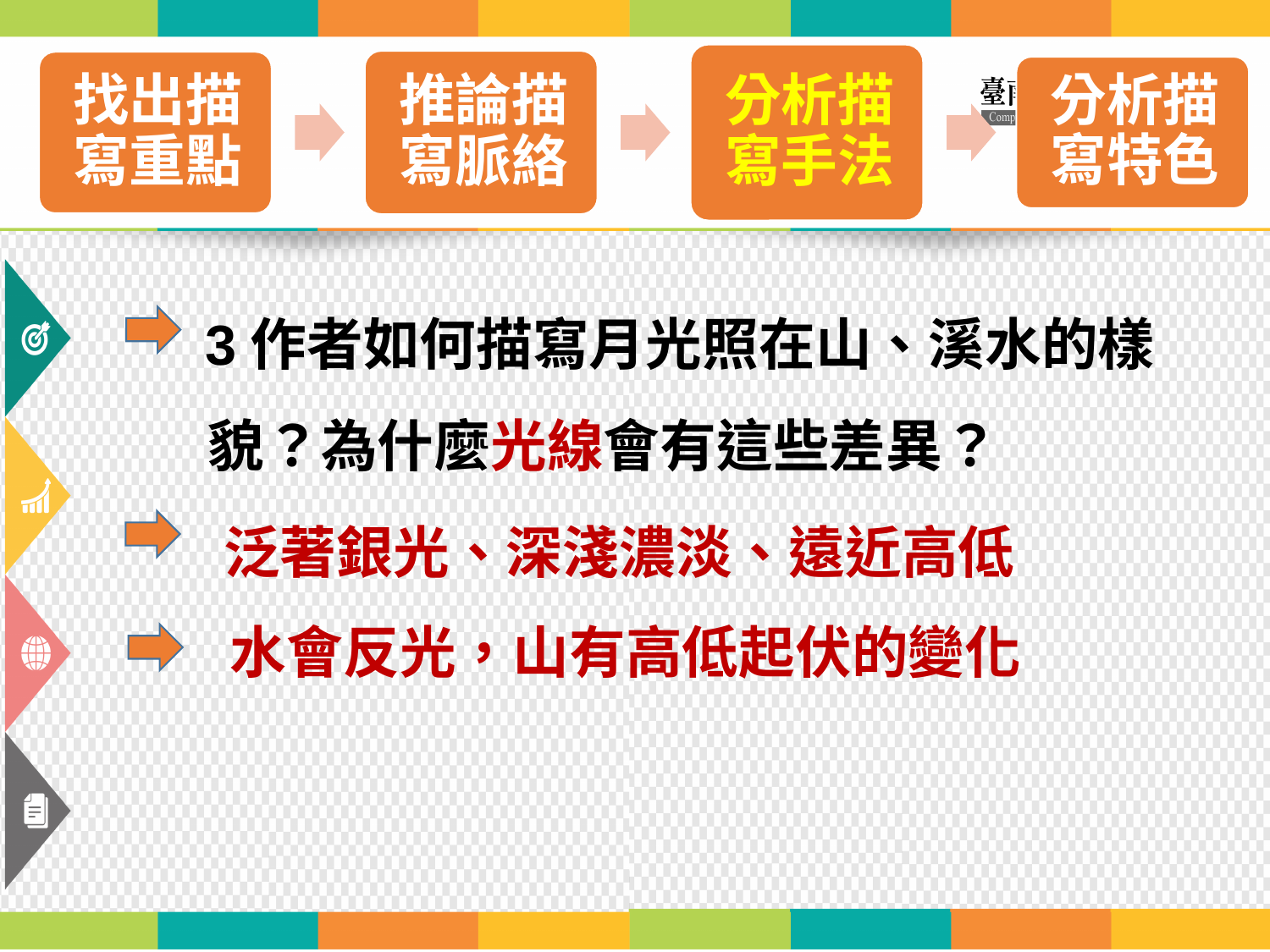

找出描寫重點

推論描寫脈絡

分析描寫手法

分析描寫特色
    3作者如何描寫月光照在山、溪水的樣
    貌？為什麼光線會有這些差異？

泛著銀光、深淺濃淡、遠近高低
水會反光，山有高低起伏的變化